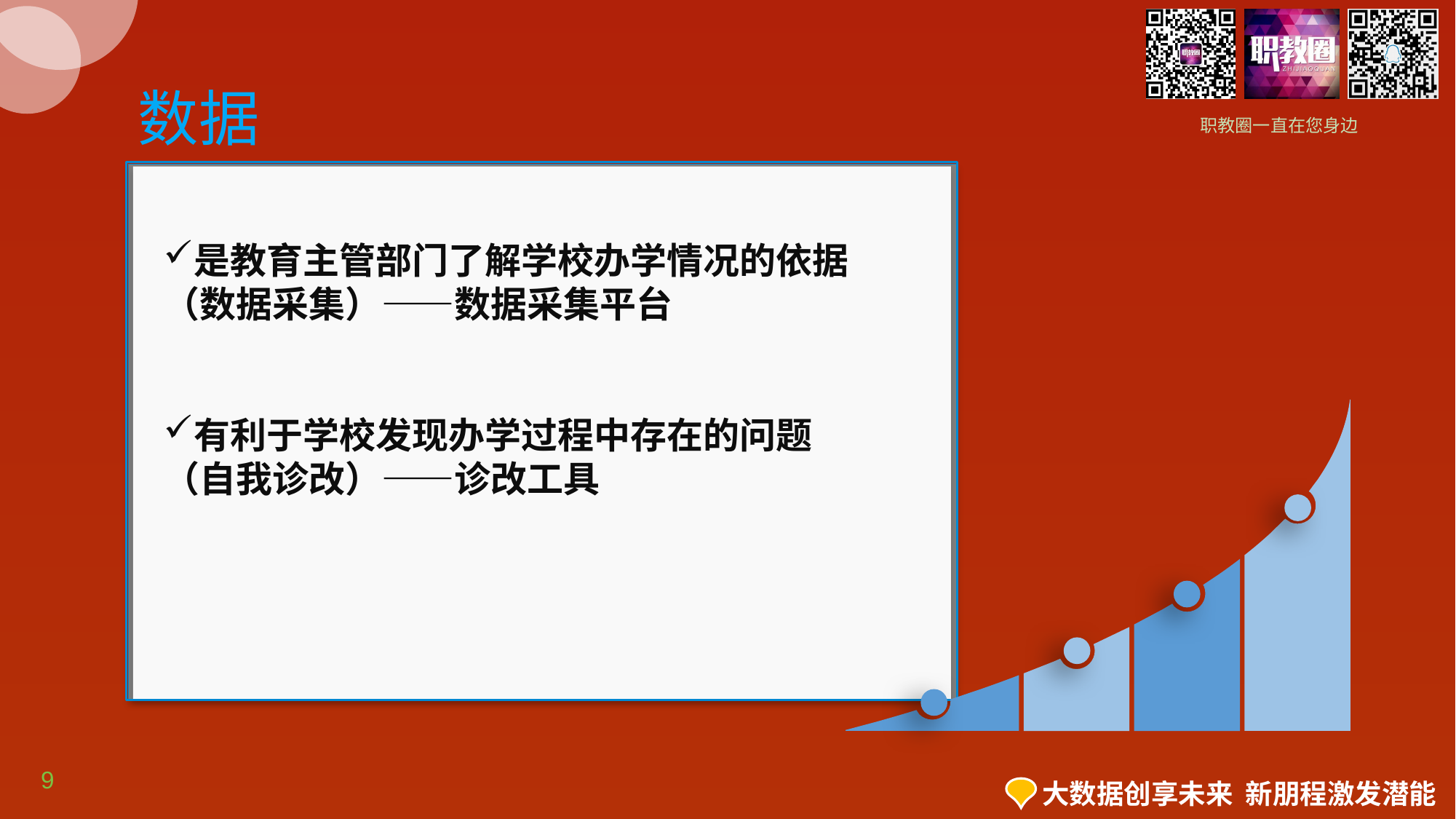

数据

是教育主管部门了解学校办学情况的依据
（数据采集）——数据采集平台

有利于学校发现办学过程中存在的问题
（自我诊改）——诊改工具